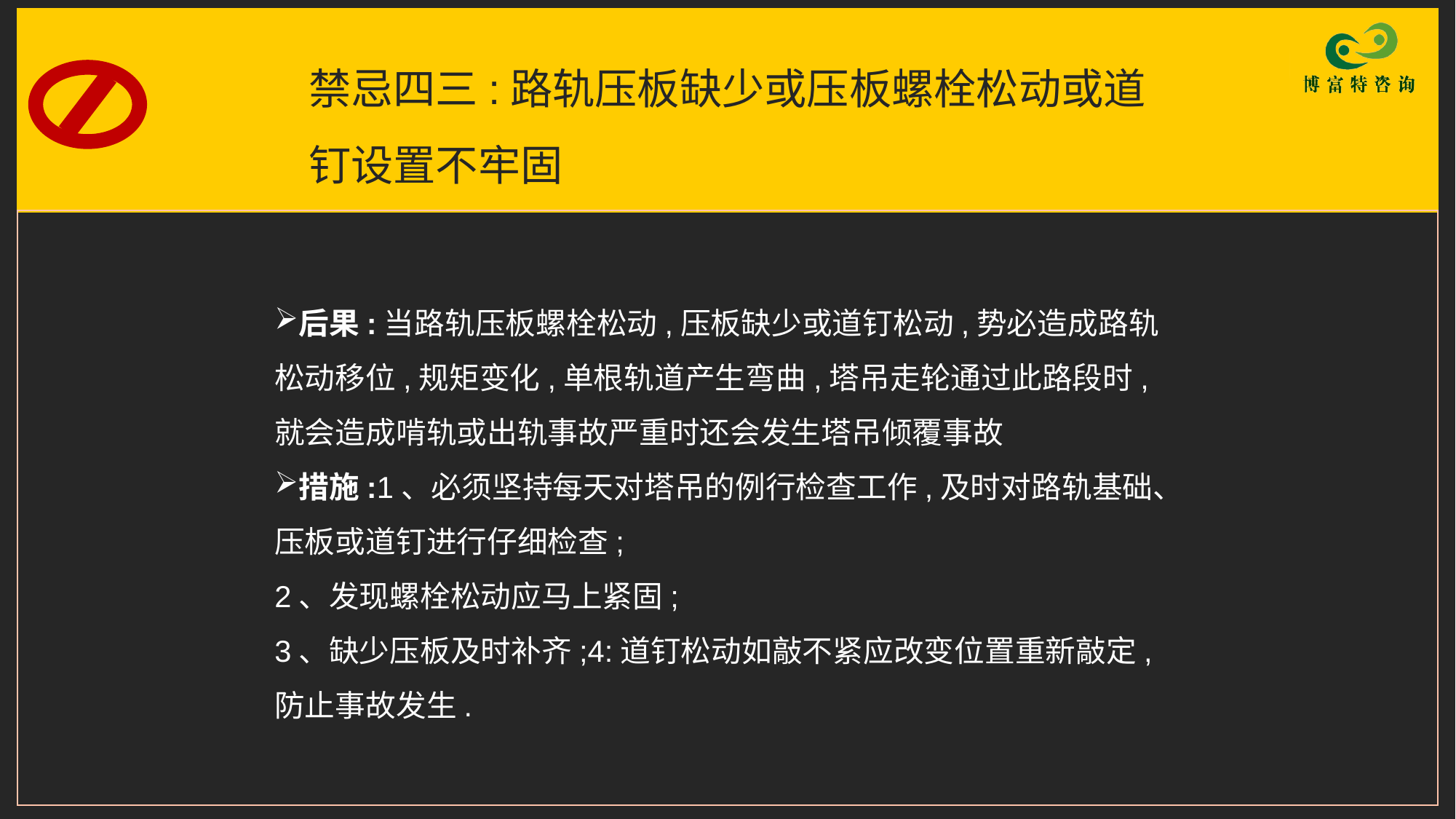

# 禁忌四三:路轨压板缺少或压板螺栓松动或道钉设置不牢固
后果:当路轨压板螺栓松动,压板缺少或道钉松动,势必造成路轨松动移位,规矩变化,单根轨道产生弯曲,塔吊走轮通过此路段时,就会造成啃轨或出轨事故严重时还会发生塔吊倾覆事故
措施:1、必须坚持每天对塔吊的例行检查工作,及时对路轨基础、压板或道钉进行仔细检查;
2、发现螺栓松动应马上紧固;
3、缺少压板及时补齐;4:道钉松动如敲不紧应改变位置重新敲定,防止事故发生.